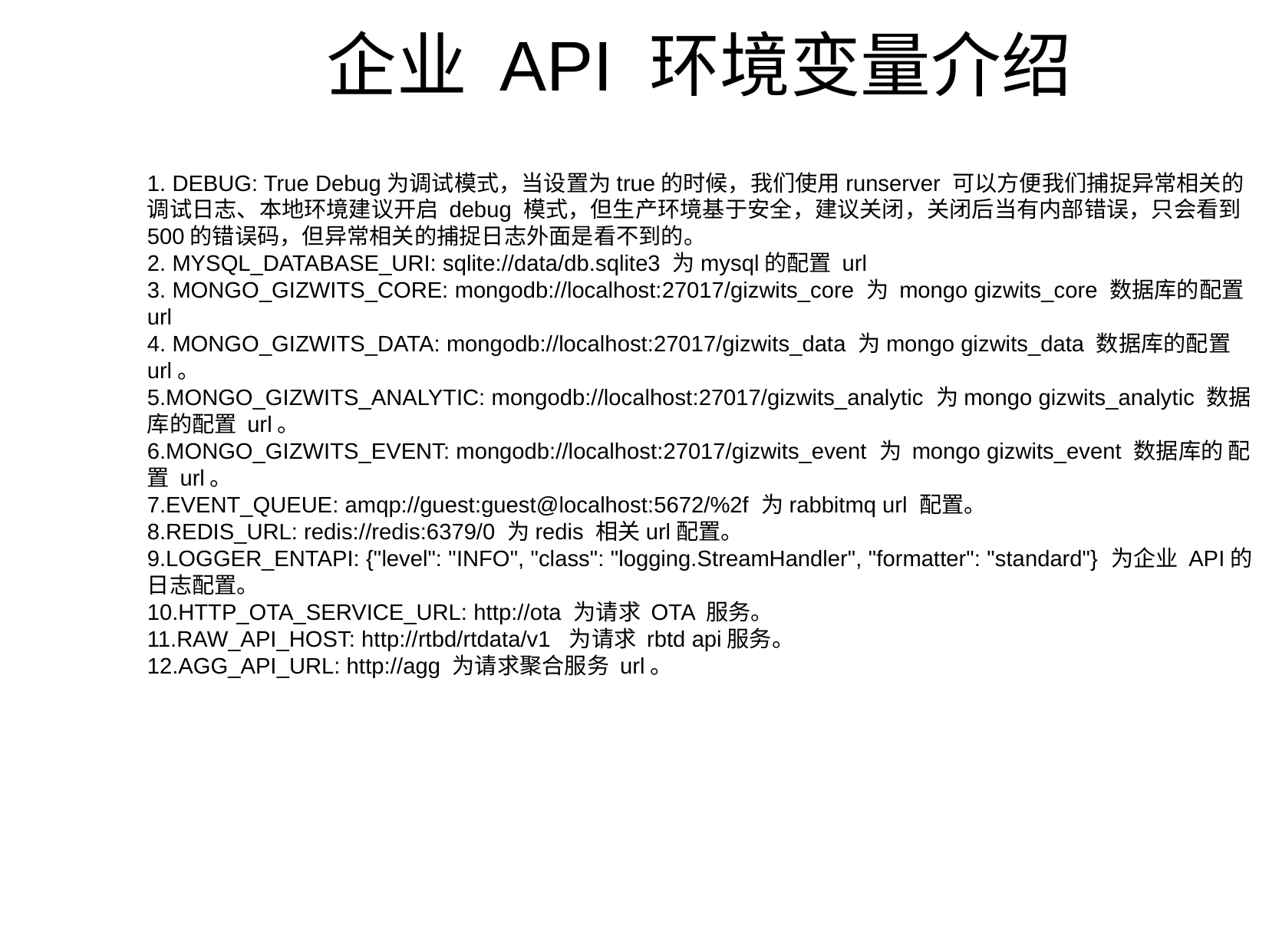

企业 API 环境变量介绍
1. DEBUG: True Debug为调试模式，当设置为true的时候，我们使用runserver 可以方便我们捕捉异常相关的
调试日志、本地环境建议开启 debug 模式，但生产环境基于安全，建议关闭，关闭后当有内部错误，只会看到
500的错误码，但异常相关的捕捉日志外面是看不到的。
2. MYSQL_DATABASE_URI: sqlite://data/db.sqlite3 为mysql的配置 url
3. MONGO_GIZWITS_CORE: mongodb://localhost:27017/gizwits_core 为 mongo gizwits_core 数据库的配置url
4. MONGO_GIZWITS_DATA: mongodb://localhost:27017/gizwits_data 为mongo gizwits_data 数据库的配置 url。
5.MONGO_GIZWITS_ANALYTIC: mongodb://localhost:27017/gizwits_analytic 为mongo gizwits_analytic 数据库的配置 url。
6.MONGO_GIZWITS_EVENT: mongodb://localhost:27017/gizwits_event 为 mongo gizwits_event 数据库的 配置 url。
7.EVENT_QUEUE: amqp://guest:guest@localhost:5672/%2f 为rabbitmq url 配置。
8.REDIS_URL: redis://redis:6379/0 为redis 相关url配置。
9.LOGGER_ENTAPI: {"level": "INFO", "class": "logging.StreamHandler", "formatter": "standard"} 为企业 API的日志配置。
10.HTTP_OTA_SERVICE_URL: http://ota 为请求 OTA 服务。
11.RAW_API_HOST: http://rtbd/rtdata/v1  为请求 rbtd api服务。
12.AGG_API_URL: http://agg 为请求聚合服务 url。